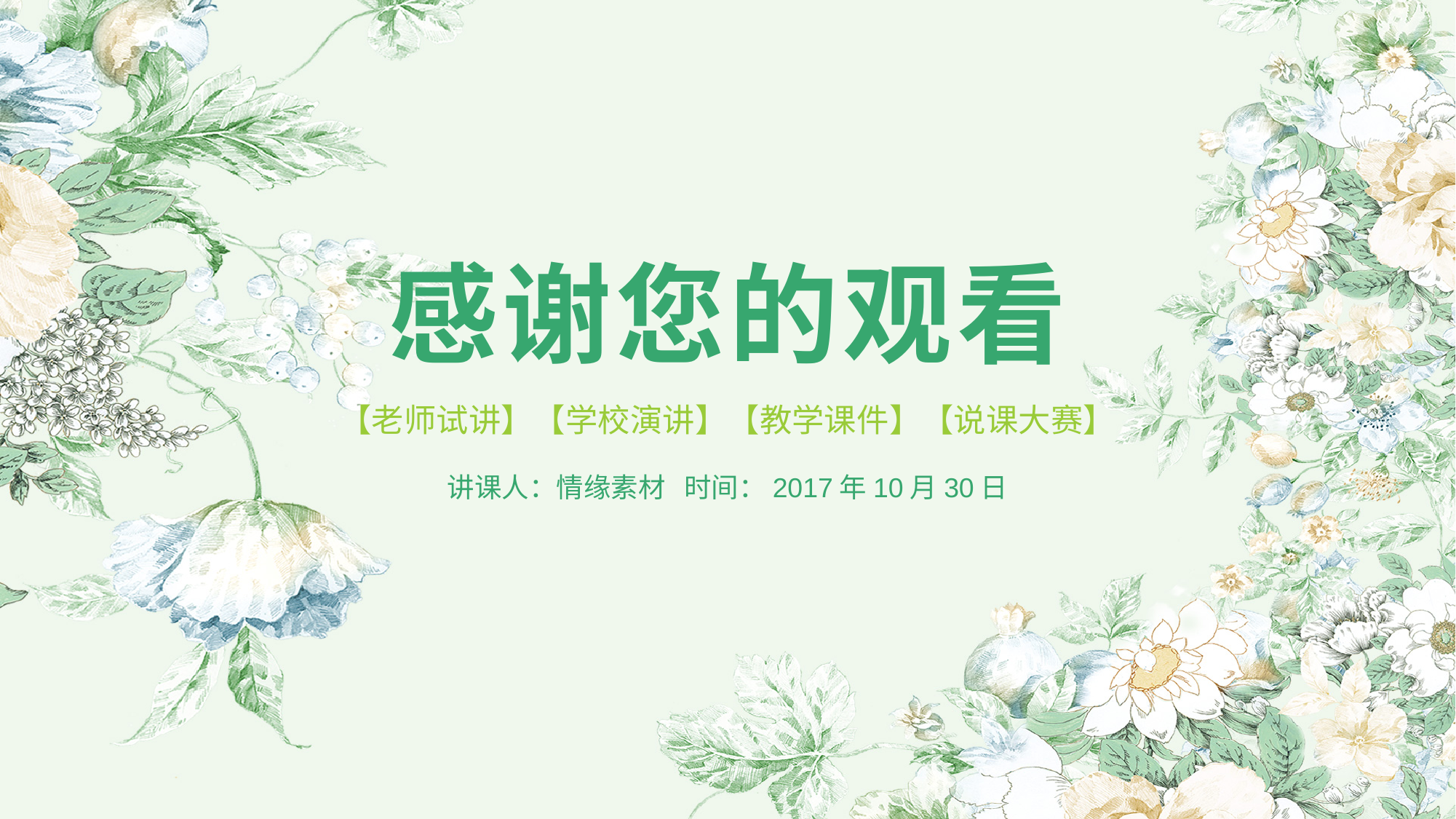

感谢您的观看
【老师试讲】【学校演讲】【教学课件】【说课大赛】
讲课人：情缘素材   时间：2017年10月30日